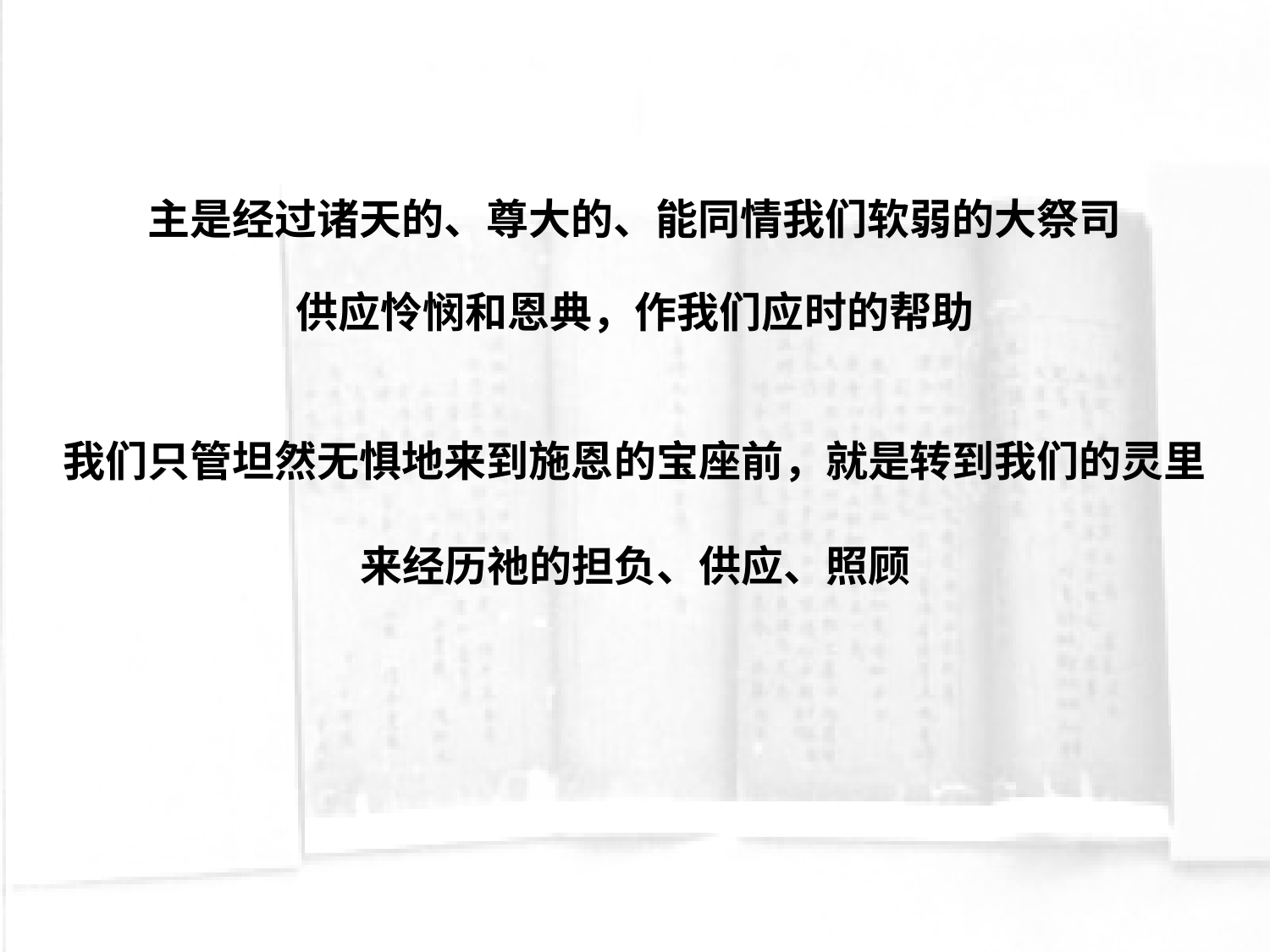

主是经过诸天的、尊大的、能同情我们软弱的大祭司
供应怜悯和恩典，作我们应时的帮助
我们只管坦然无惧地来到施恩的宝座前，就是转到我们的灵里
来经历祂的担负、供应、照顾